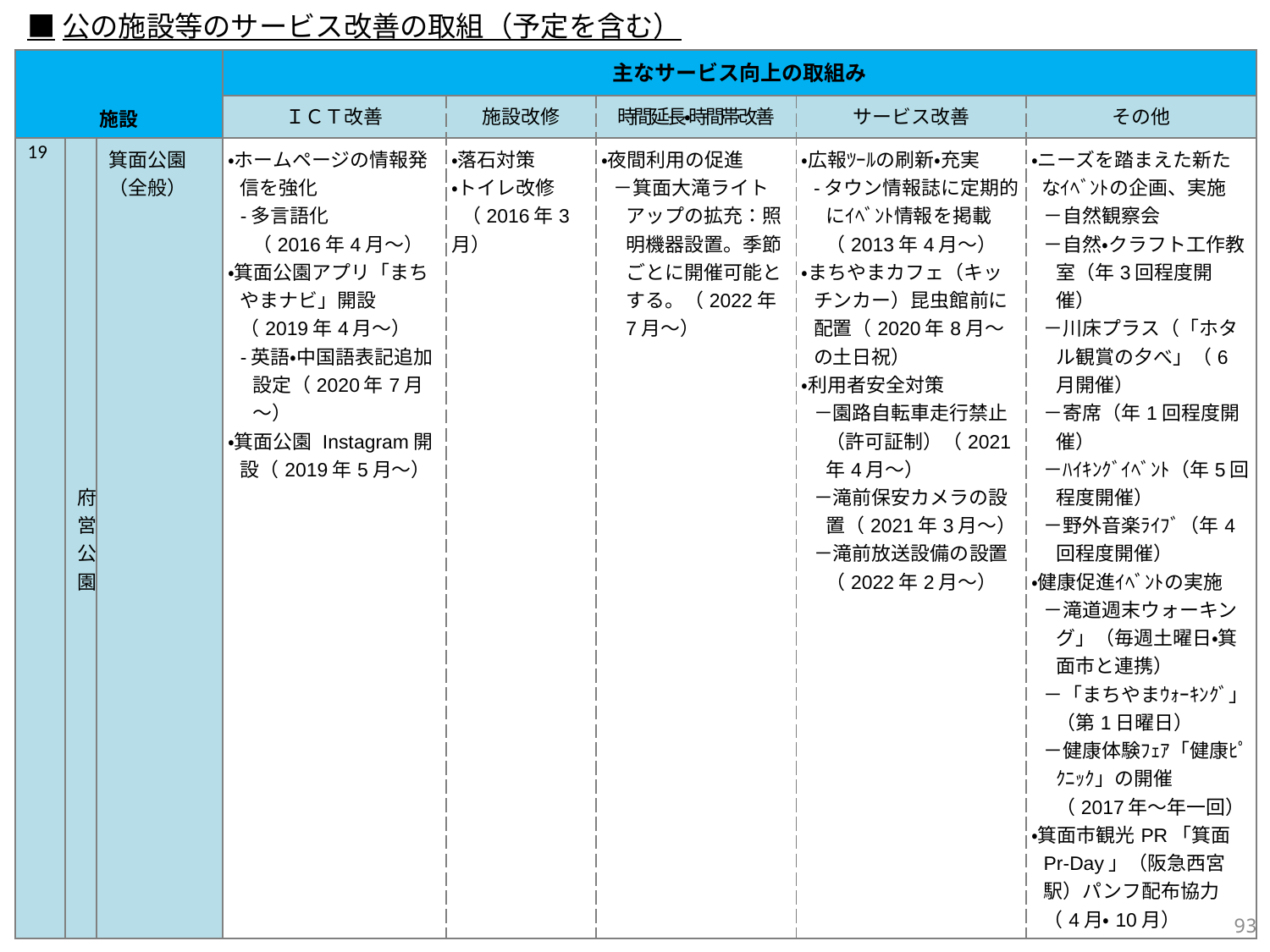

■公の施設等のサービス改善の取組（予定を含む）
| 施設 |  |  | 主なサービス向上の取組み |  |  |  |  |
| --- | --- | --- | --- | --- | --- | --- | --- |
|  |  |  | ＩＣＴ改善 | 施設改修 | 時間延長・時間帯改善 | サービス改善 | その他 |
| 19 | 府営公園 | 箕面公園 （全般） | ・ホームページの情報発信を強化 -多言語化 （2016年4月～） ・箕面公園アプリ「まちやまナビ」開設（2019年4月～） -英語・中国語表記追加設定（2020年7月～） ・箕面公園 Instagram開設（2019年5月～） | ・落石対策 ・トイレ改修 （2016年3月） | ・夜間利用の促進 －箕面大滝ライトアップの拡充：照明機器設置。季節ごとに開催可能とする。（2022年7月～） | ・広報ﾂｰﾙの刷新・充実 -タウン情報誌に定期的にｲﾍﾞﾝﾄ情報を掲載（2013年4月～） ・まちやまカフェ（キッチンカー）昆虫館前に配置（2020年8月～の土日祝） ・利用者安全対策 －園路自転車走行禁止（許可証制）（2021年4月～） －滝前保安カメラの設置（2021年3月～） －滝前放送設備の設置（2022年2月～） | ・ニーズを踏まえた新た なｲﾍﾞﾝﾄの企画、実施 －自然観察会 －自然・クラフト工作教室（年3回程度開催） －川床プラス（「ホタル観賞の夕べ」（6月開催） －寄席（年1回程度開催） －ﾊｲｷﾝｸﾞｲﾍﾞﾝﾄ（年5回程度開催） －野外音楽ﾗｲﾌﾞ（年4回程度開催） ・健康促進ｲﾍﾞﾝﾄの実施 －滝道週末ウォーキング」（毎週土曜日・箕面市と連携） －「まちやまｳｫｰｷﾝｸﾞ」（第1日曜日） －健康体験ﾌｪｱ「健康ﾋﾟｸﾆｯｸ」の開催 （2017年～年一回） ・箕面市観光PR「箕面Pr-Day」（阪急西宮駅）パンフ配布協力（4月・10月） |
93